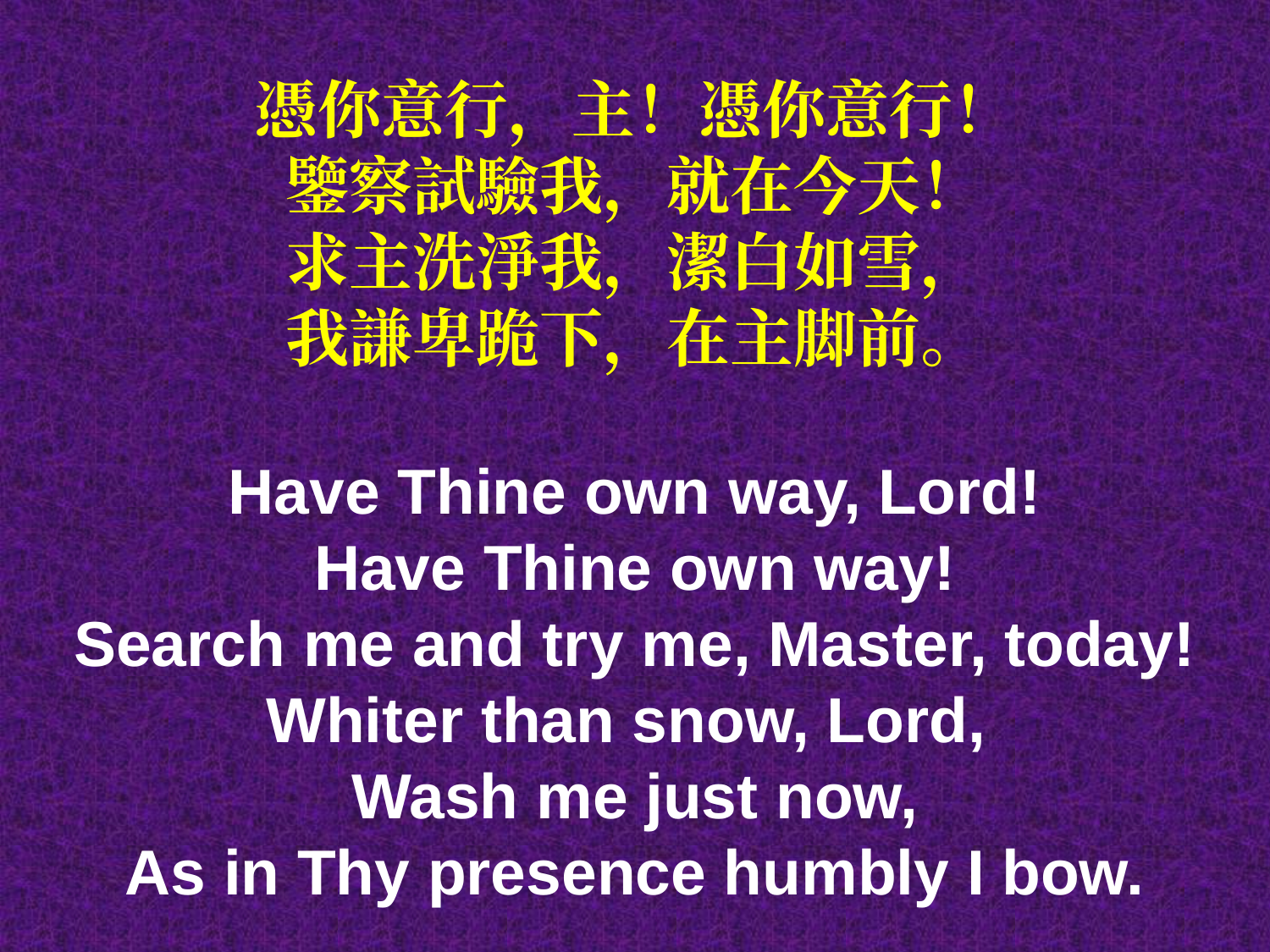

憑你意行，主！憑你意行！
鑒察試驗我，就在今天！
求主洗淨我，潔白如雪，
我謙卑跪下，在主脚前。

Have Thine own way, Lord!
Have Thine own way!
Search me and try me, Master, today!
Whiter than snow, Lord,
Wash me just now,
As in Thy presence humbly I bow.